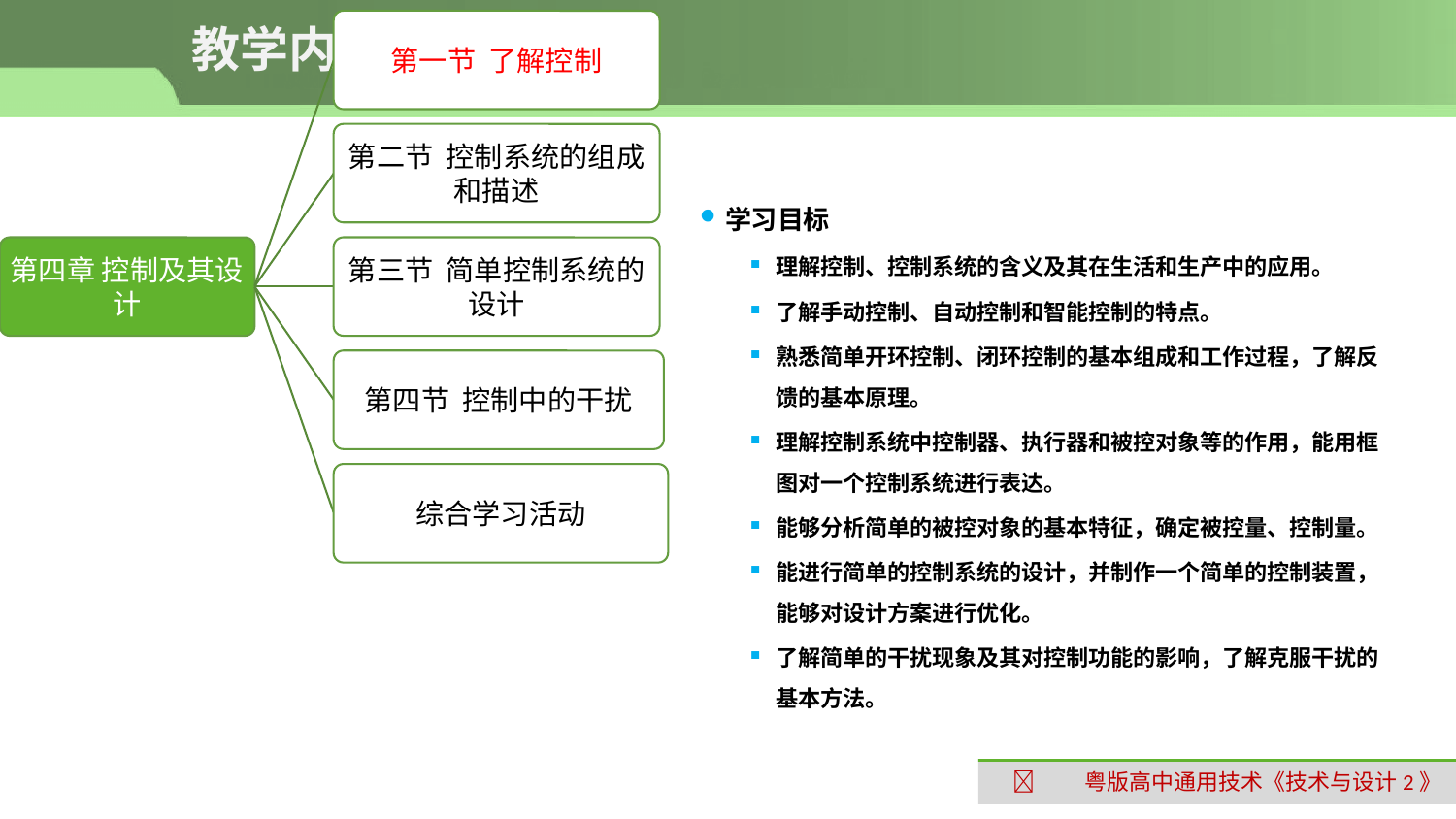

# 教学内容
第四章 控制及其设计

第一节  了解控制

第二节  控制系统的组成和描述

第三节  简单控制系统的设计

第四节  控制中的干扰

综合学习活动
学习目标
理解控制、控制系统的含义及其在生活和生产中的应用。
了解手动控制、自动控制和智能控制的特点。
熟悉简单开环控制、闭环控制的基本组成和工作过程，了解反馈的基本原理。
理解控制系统中控制器、执行器和被控对象等的作用，能用框图对一个控制系统进行表达。
能够分析简单的被控对象的基本特征，确定被控量、控制量。
能进行简单的控制系统的设计，并制作一个简单的控制装置，能够对设计方案进行优化。
了解简单的干扰现象及其对控制功能的影响，了解克服干扰的基本方法。